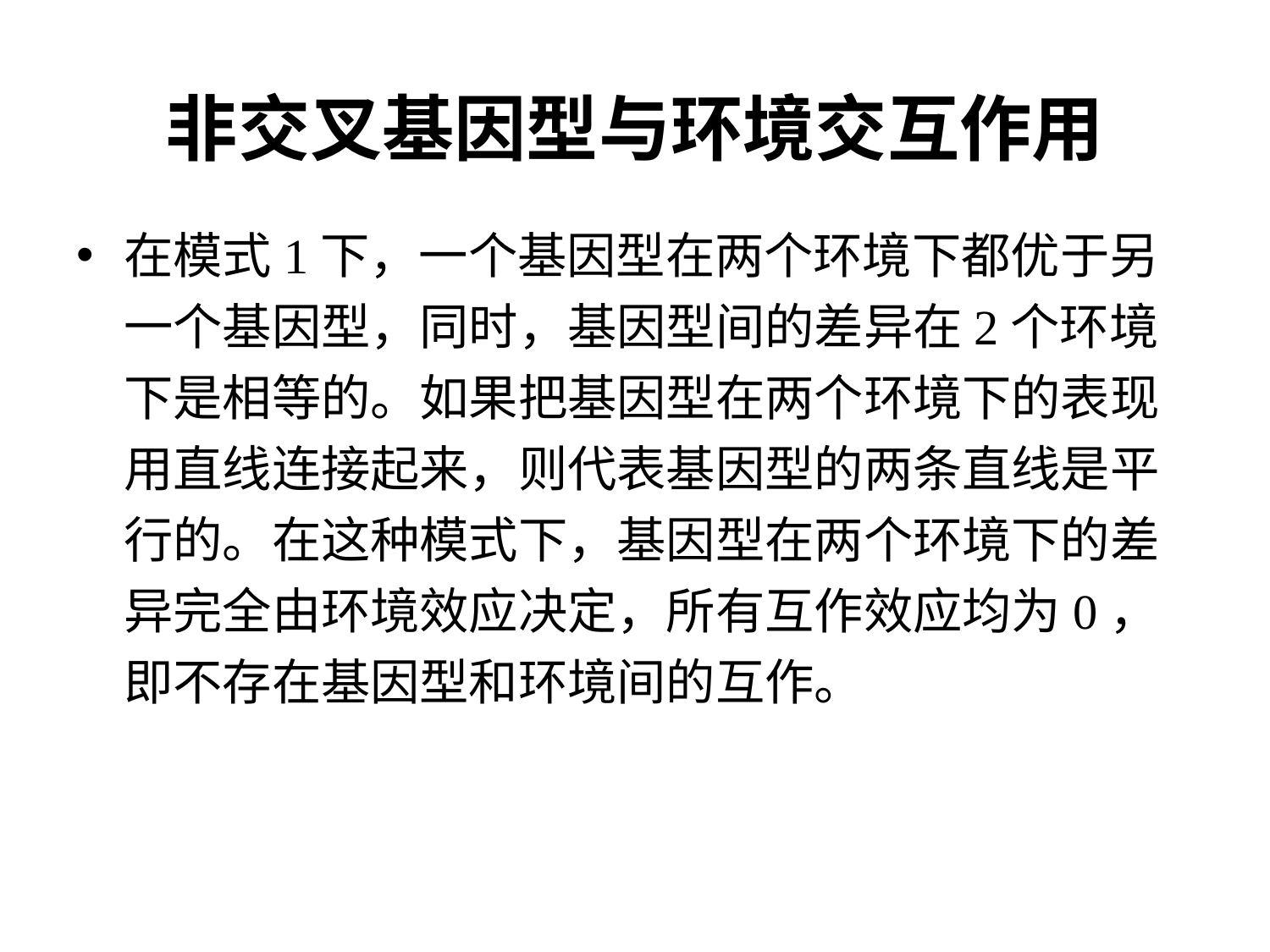

# 非交叉基因型与环境交互作用
在模式1下，一个基因型在两个环境下都优于另一个基因型，同时，基因型间的差异在2个环境下是相等的。如果把基因型在两个环境下的表现用直线连接起来，则代表基因型的两条直线是平行的。在这种模式下，基因型在两个环境下的差异完全由环境效应决定，所有互作效应均为0，即不存在基因型和环境间的互作。